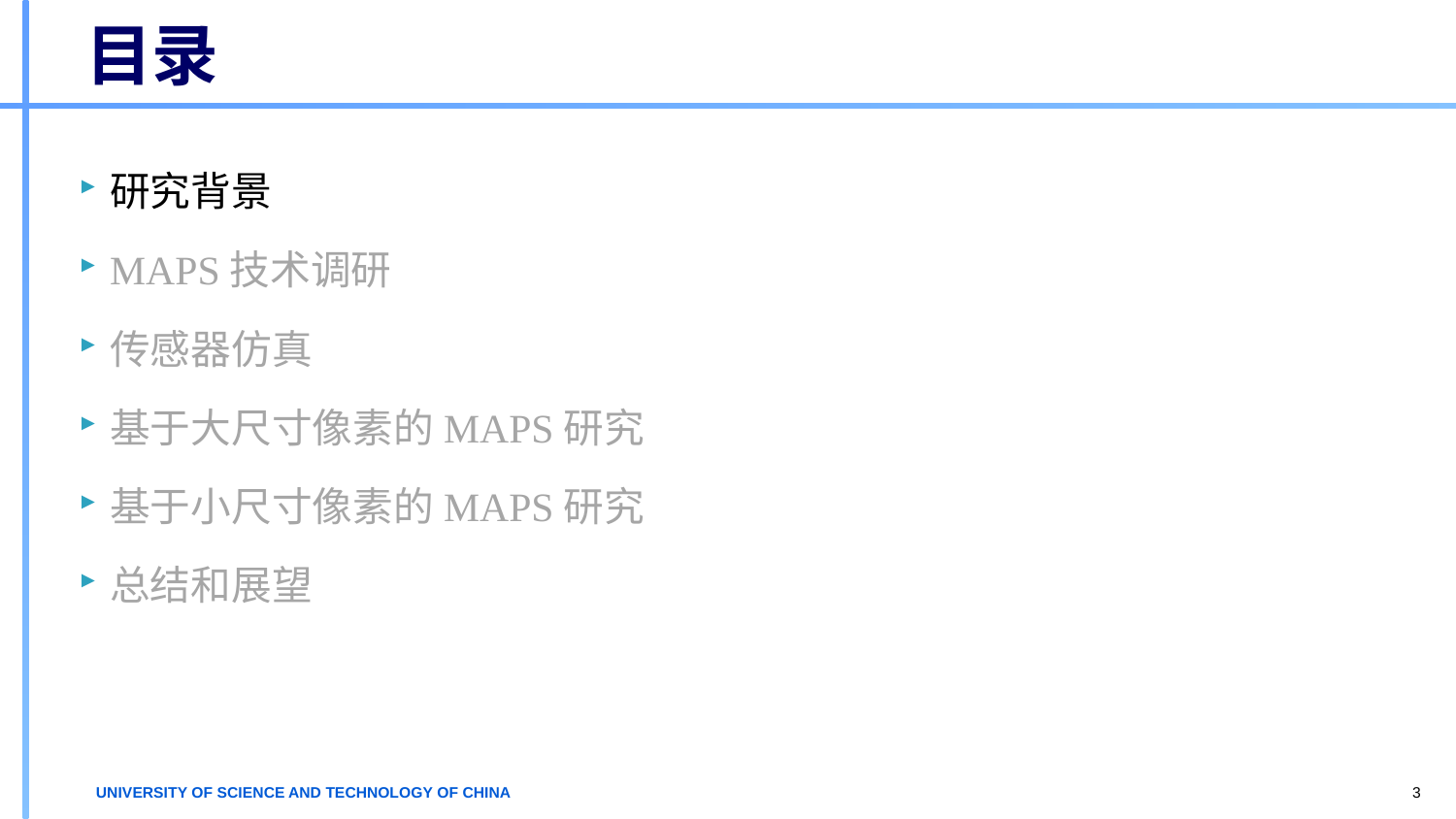

# 目录
研究背景
MAPS技术调研
传感器仿真
基于大尺寸像素的MAPS研究
基于小尺寸像素的MAPS研究
总结和展望

3